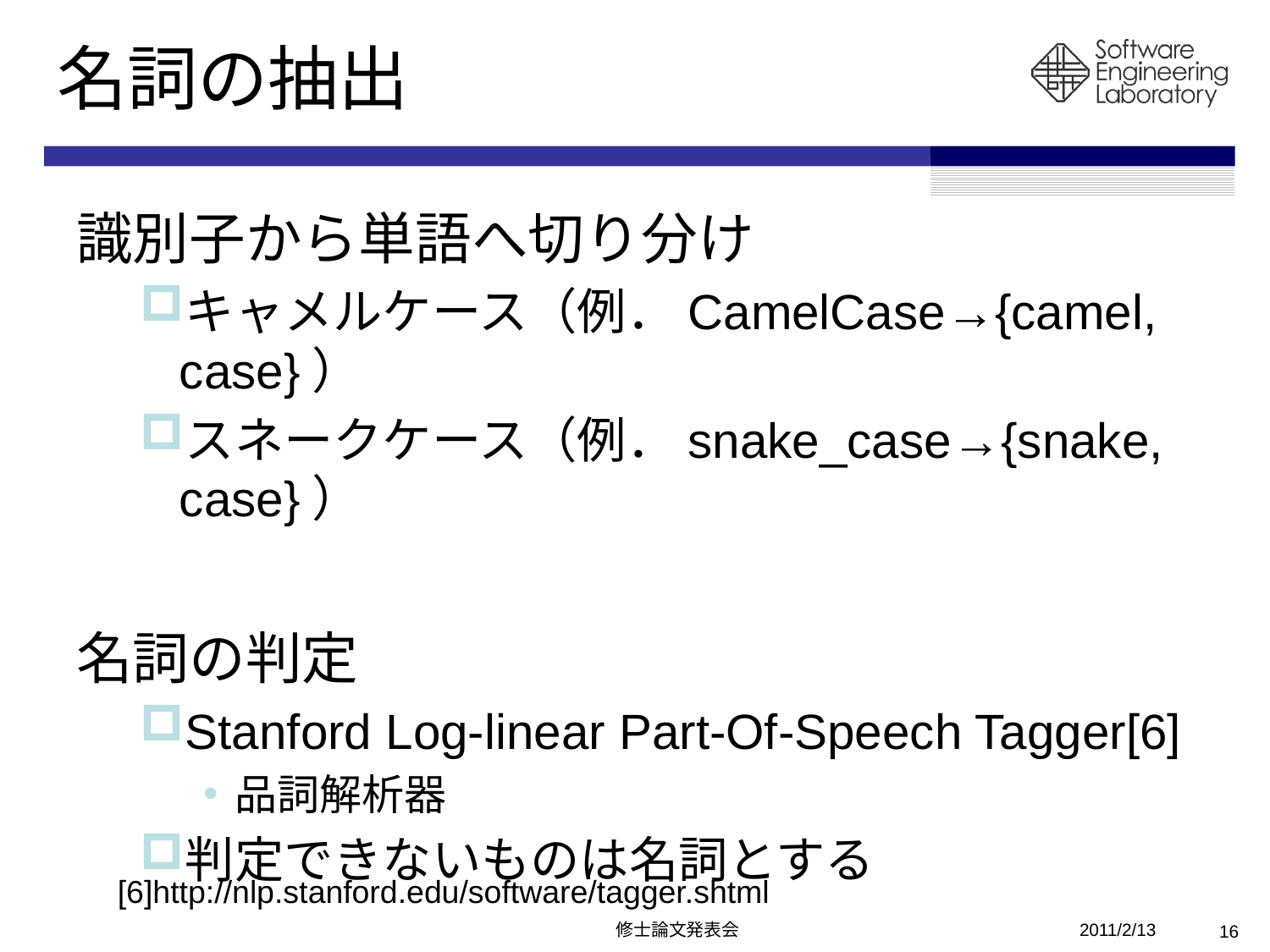

# 名詞の抽出
識別子から単語へ切り分け
キャメルケース（例．CamelCase→{camel, case}）
スネークケース（例．snake_case→{snake, case}）

名詞の判定
Stanford Log-linear Part-Of-Speech Tagger[6]
品詞解析器
判定できないものは名詞とする
[6]http://nlp.stanford.edu/software/tagger.shtml
修士論文発表会
2011/2/13
16